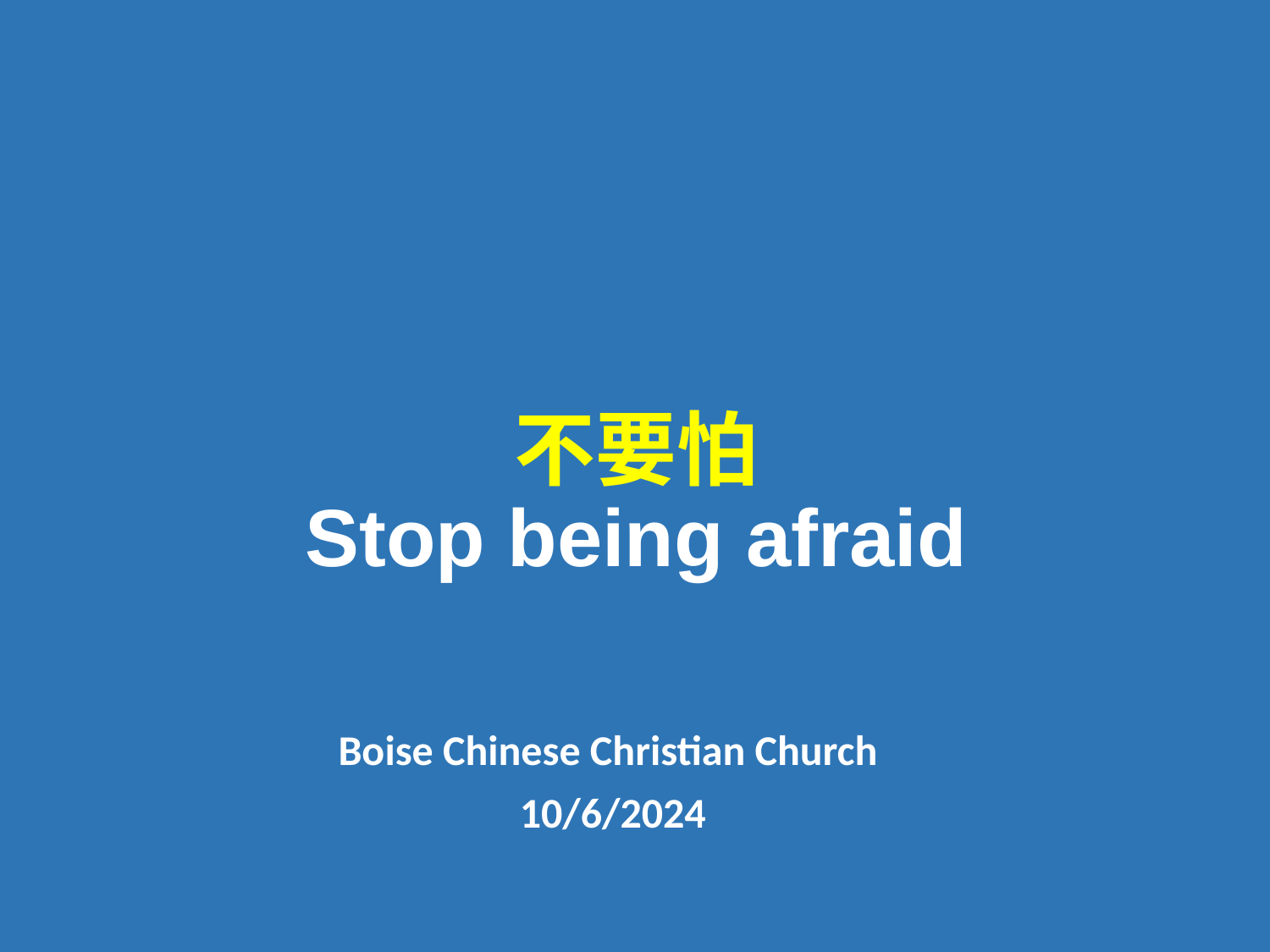

# 不要怕 Stop being afraid
Boise Chinese Christian Church
10/6/2024